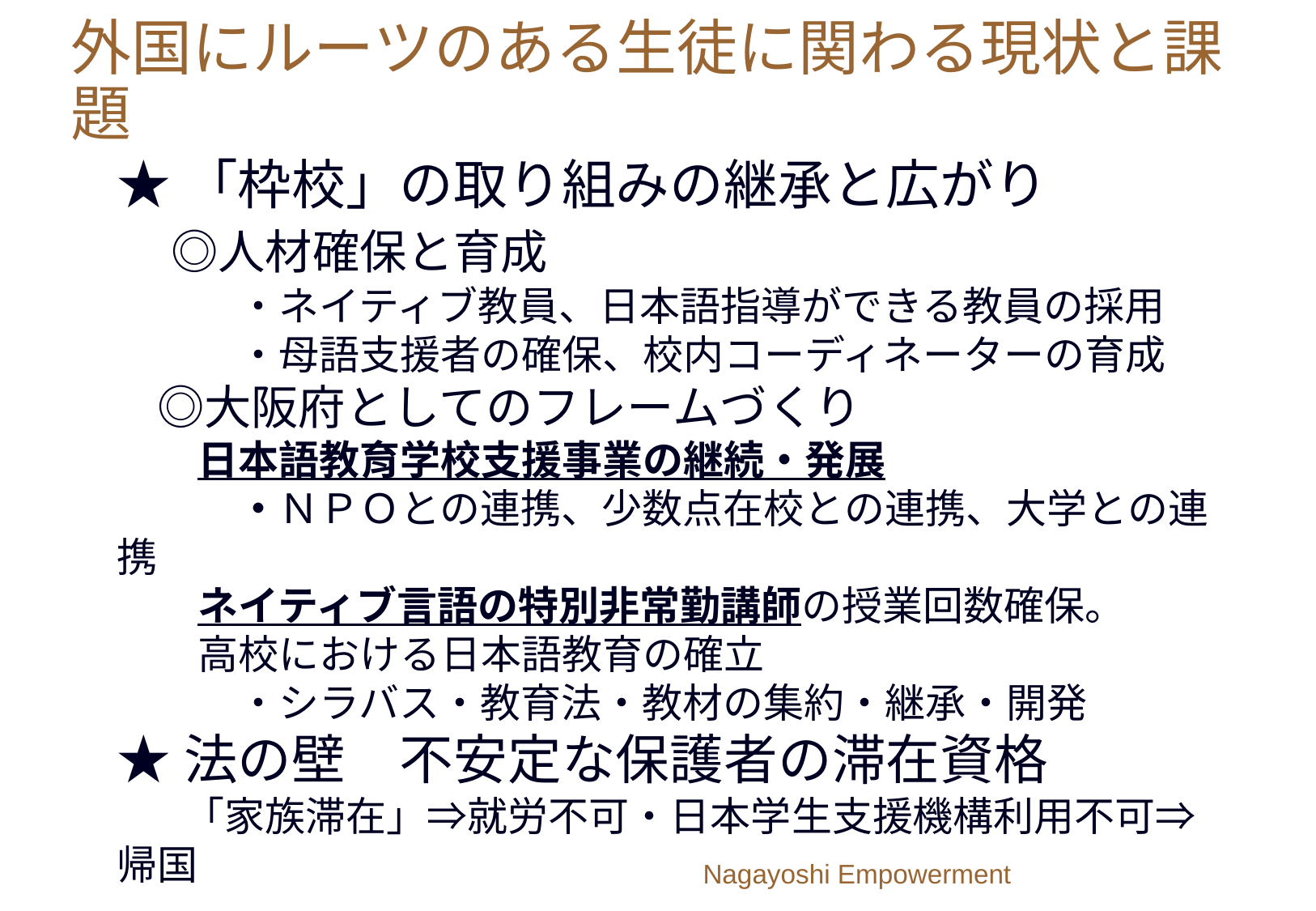

# 外国にルーツのある生徒に関わる現状と課題
★「枠校」の取り組みの継承と広がり
　◎人材確保と育成
　　　・ネイティブ教員、日本語指導ができる教員の採用
　　　・母語支援者の確保、校内コーディネーターの育成
　◎大阪府としてのフレームづくり
　　日本語教育学校支援事業の継続・発展
　　　・ＮＰＯとの連携、少数点在校との連携、大学との連携
　　ネイティブ言語の特別非常勤講師の授業回数確保。
　　高校における日本語教育の確立
　　　・シラバス・教育法・教材の集約・継承・開発
★法の壁　不安定な保護者の滞在資格
　　「家族滞在」⇒就労不可・日本学生支援機構利用不可⇒帰国
28